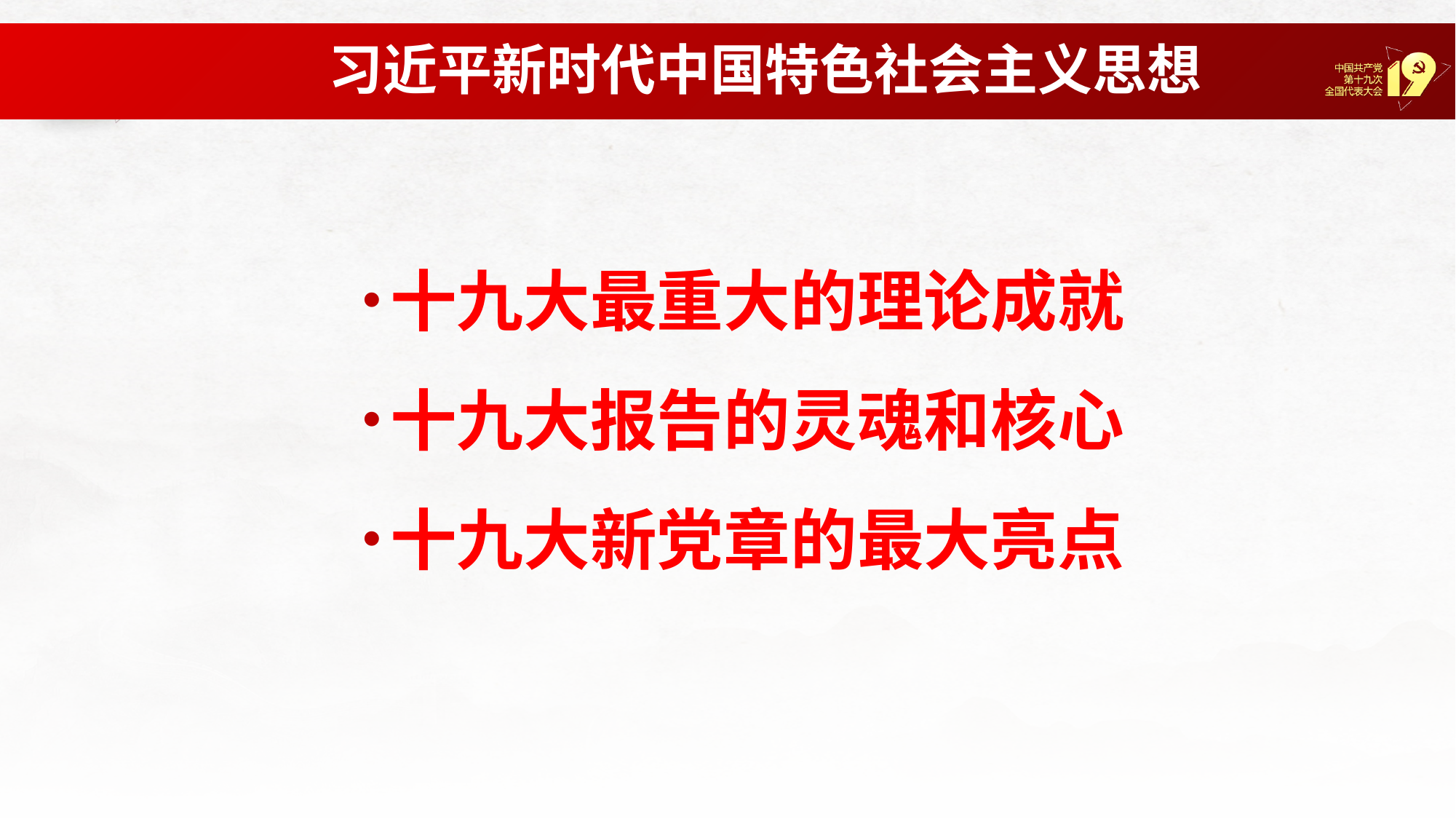

习近平新时代中国特色社会主义思想
十九大最重大的理论成就
十九大报告的灵魂和核心
十九大新党章的最大亮点